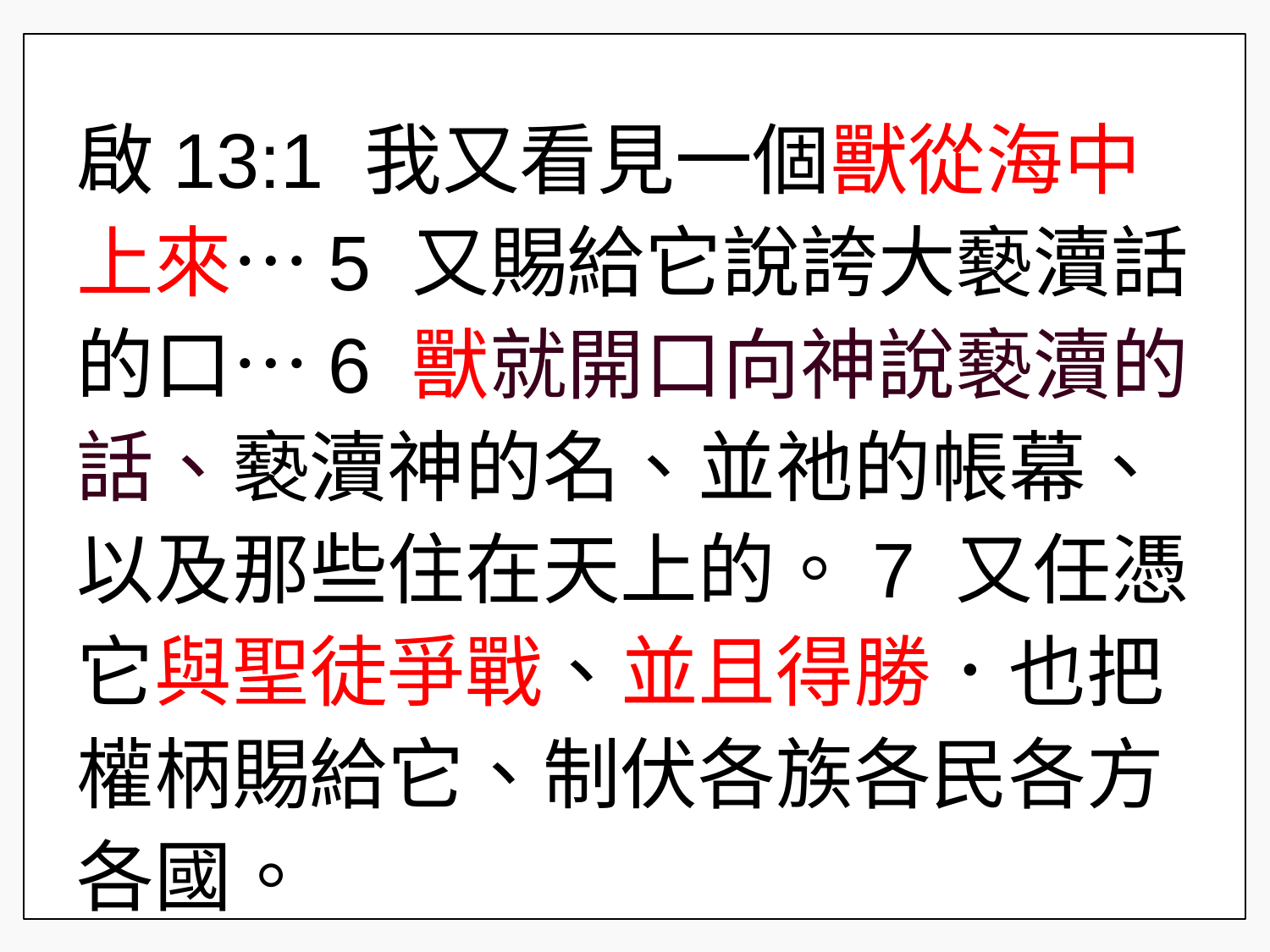

啟13:1 我又看見一個獸從海中上來…5 又賜給它說誇大褻瀆話的口…6 獸就開口向神說褻瀆的話、褻瀆神的名、並祂的帳幕、以及那些住在天上的。7 又任憑它與聖徒爭戰、並且得勝．也把權柄賜給它、制伏各族各民各方各國。